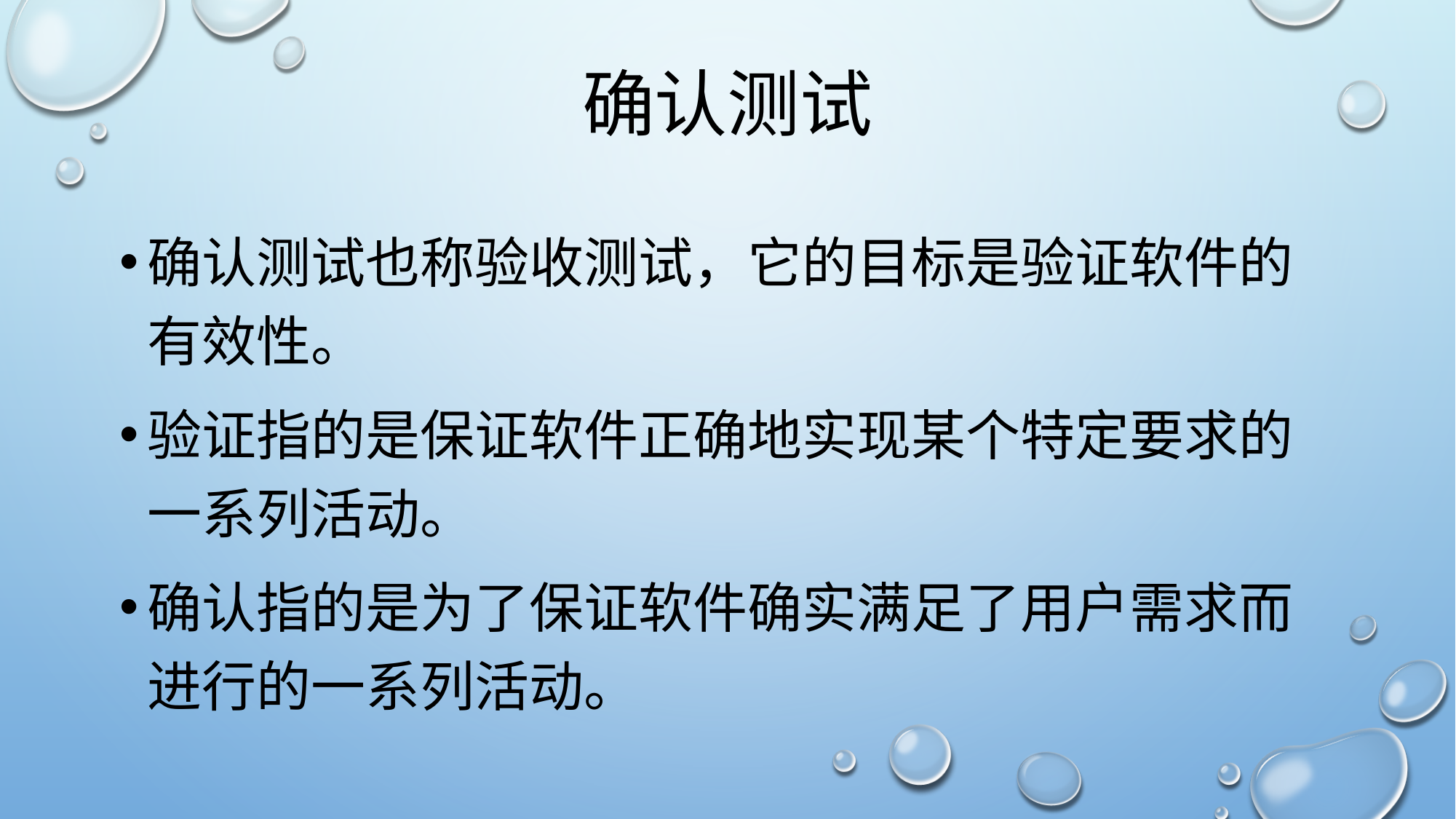

# 确认测试
确认测试也称验收测试，它的目标是验证软件的有效性。
验证指的是保证软件正确地实现某个特定要求的一系列活动。
确认指的是为了保证软件确实满足了用户需求而进行的一系列活动。